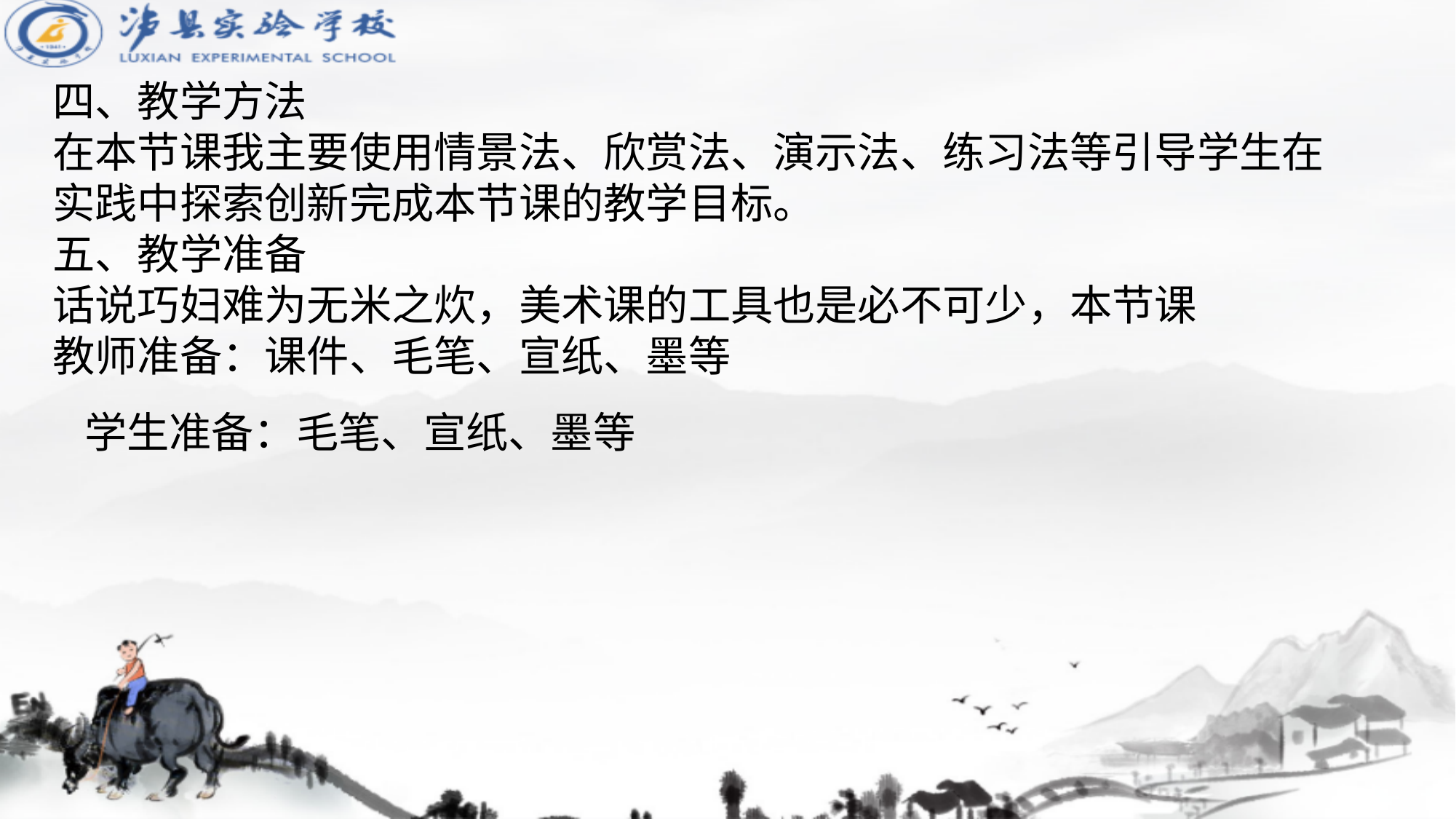

四、教学方法在本节课我主要使用情景法、欣赏法、演示法、练习法等引导学生在实践中探索创新完成本节课的教学目标。五、教学准备话说巧妇难为无米之炊，美术课的工具也是必不可少，本节课教师准备：课件、毛笔、宣纸、墨等学生准备：毛笔、宣纸、墨等